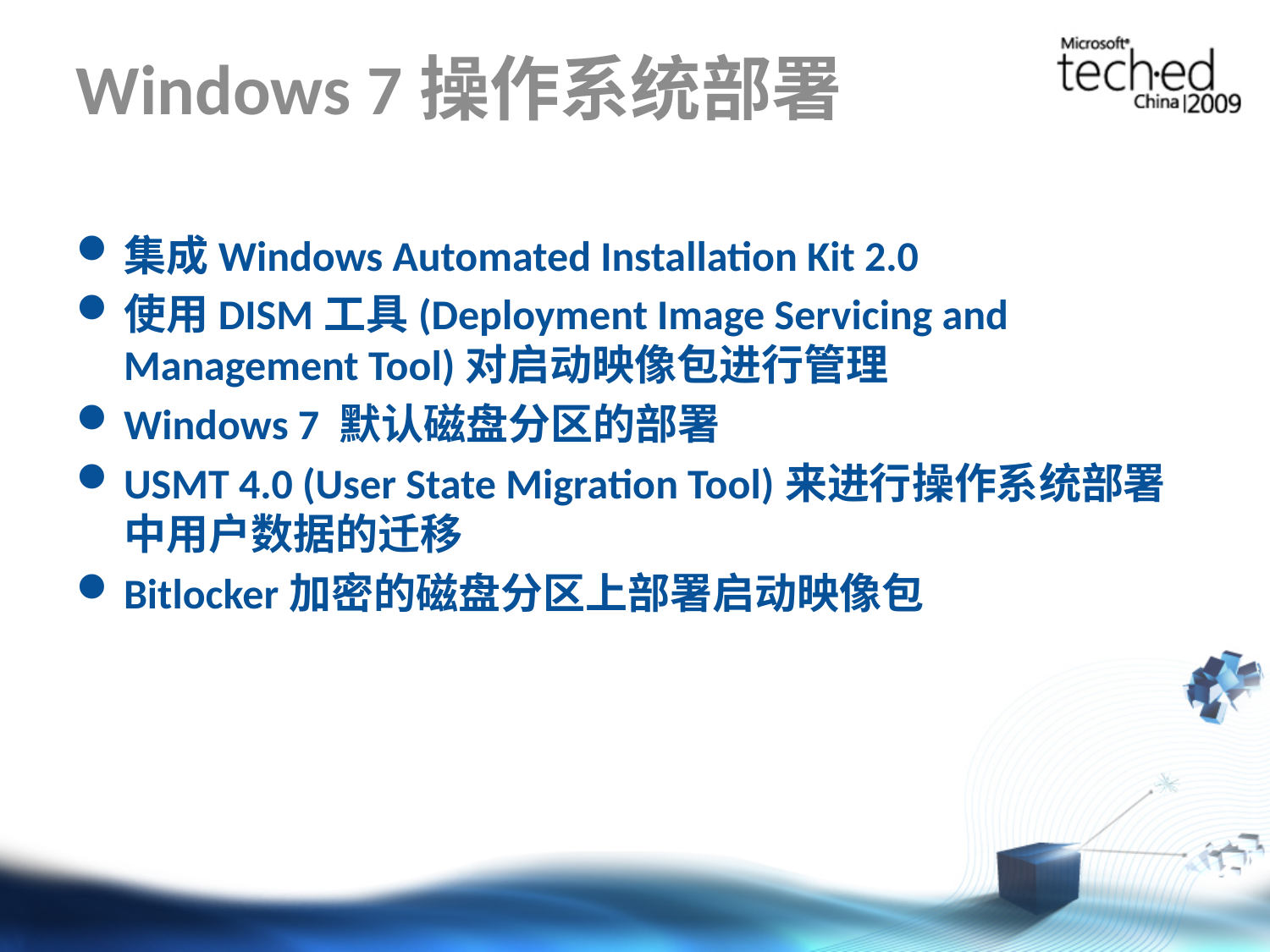

# Windows 7操作系统部署
集成Windows Automated Installation Kit 2.0
使用DISM工具(Deployment Image Servicing and Management Tool)对启动映像包进行管理
Windows 7 默认磁盘分区的部署
USMT 4.0 (User State Migration Tool)来进行操作系统部署中用户数据的迁移
Bitlocker加密的磁盘分区上部署启动映像包